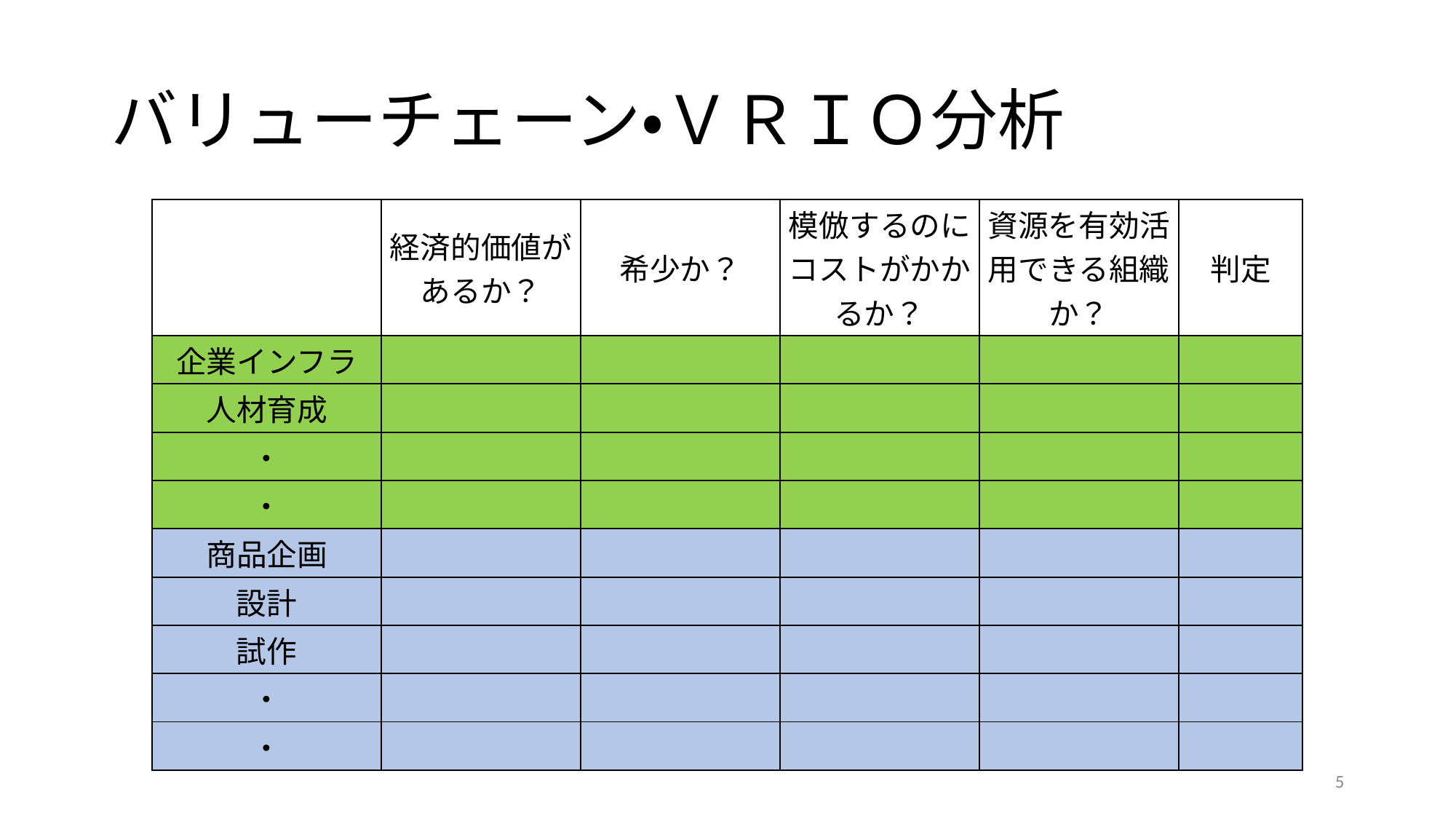

# バリューチェーン・ＶＲＩＯ分析
|  | 経済的価値があるか？ | 希少か？ | 模倣するのにコストがかかるか？ | 資源を有効活用できる組織か？ | 判定 |
| --- | --- | --- | --- | --- | --- |
| 企業インフラ |  |  |  |  |  |
| 人材育成 |  |  |  |  |  |
| ・ |  |  |  |  |  |
| ・ |  |  |  |  |  |
| 商品企画 |  |  |  |  |  |
| 設計 |  |  |  |  |  |
| 試作 |  |  |  |  |  |
| ・ |  |  |  |  |  |
| ・ |  |  |  |  |  |
5